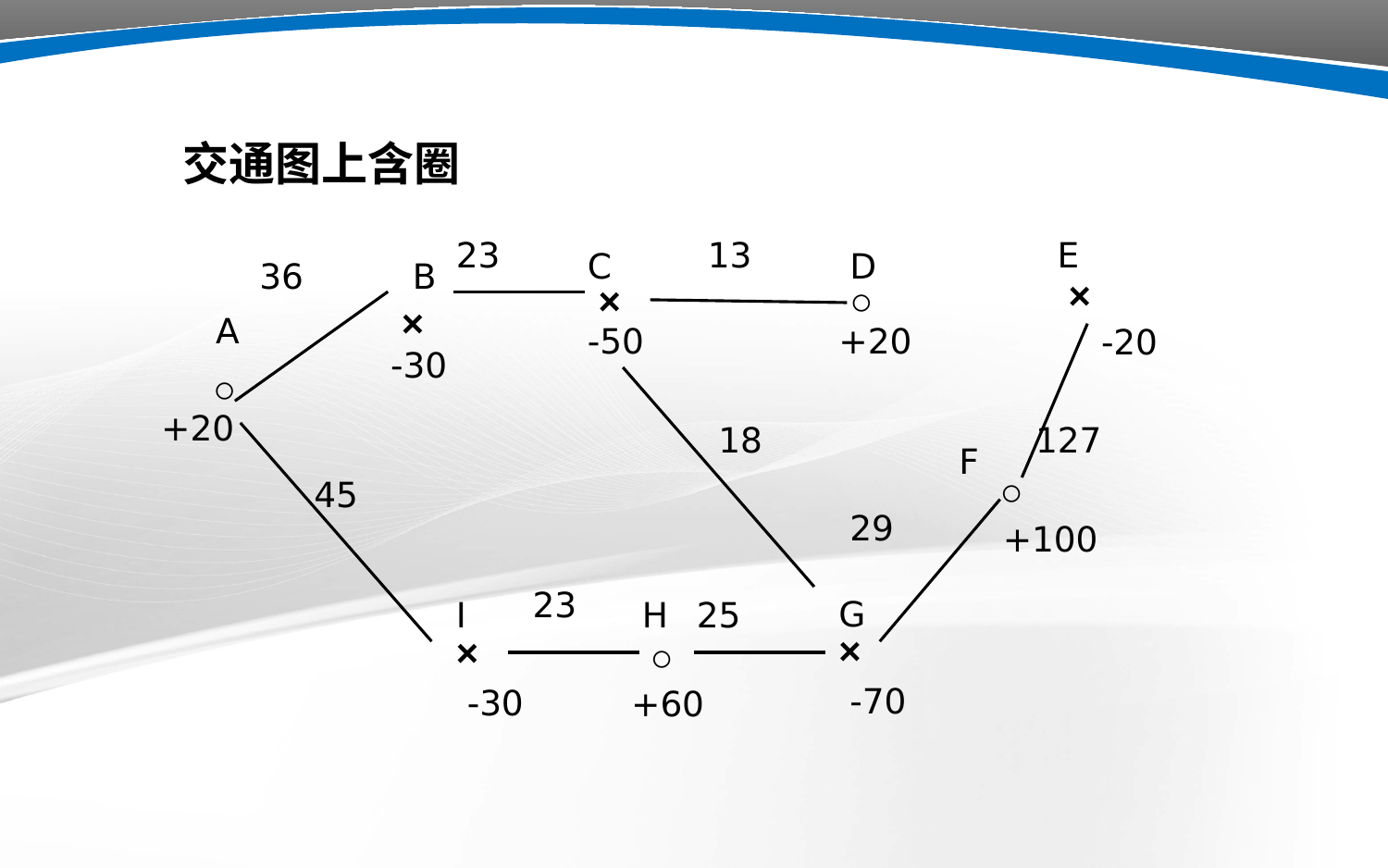

交通图上含圈
E
C
D
B
×
×
○
×
A
-50
+20
-20
-30
○
+20
F
○
+100
G
×
-70
23
13
36
18
127
45
29
23
I
H
25
×
○
-30
+60